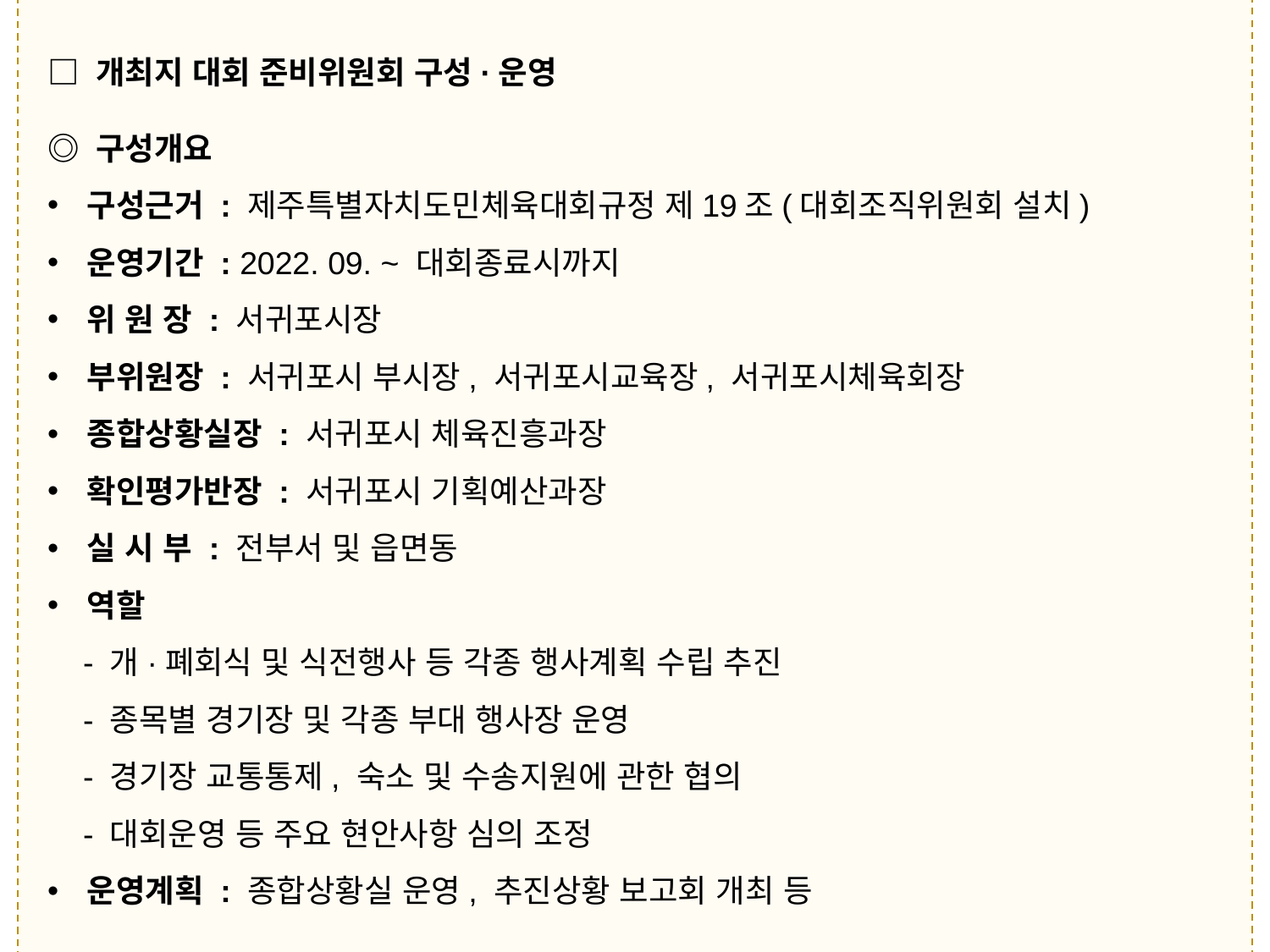

□ 개최지 대회 준비위원회 구성·운영

◎ 구성개요
구성근거 : 제주특별자치도민체육대회규정 제19조(대회조직위원회 설치)
운영기간 : 2022. 09. ~ 대회종료시까지
위 원 장 : 서귀포시장
부위원장 : 서귀포시 부시장, 서귀포시교육장, 서귀포시체육회장
종합상황실장 : 서귀포시 체육진흥과장
확인평가반장 : 서귀포시 기획예산과장
실 시 부 : 전부서 및 읍면동
역할
    - 개·폐회식 및 식전행사 등 각종 행사계획 수립 추진
    - 종목별 경기장 및 각종 부대 행사장 운영
    - 경기장 교통통제, 숙소 및 수송지원에 관한 협의
    - 대회운영 등 주요 현안사항 심의 조정
운영계획 : 종합상황실 운영, 추진상황 보고회 개최 등